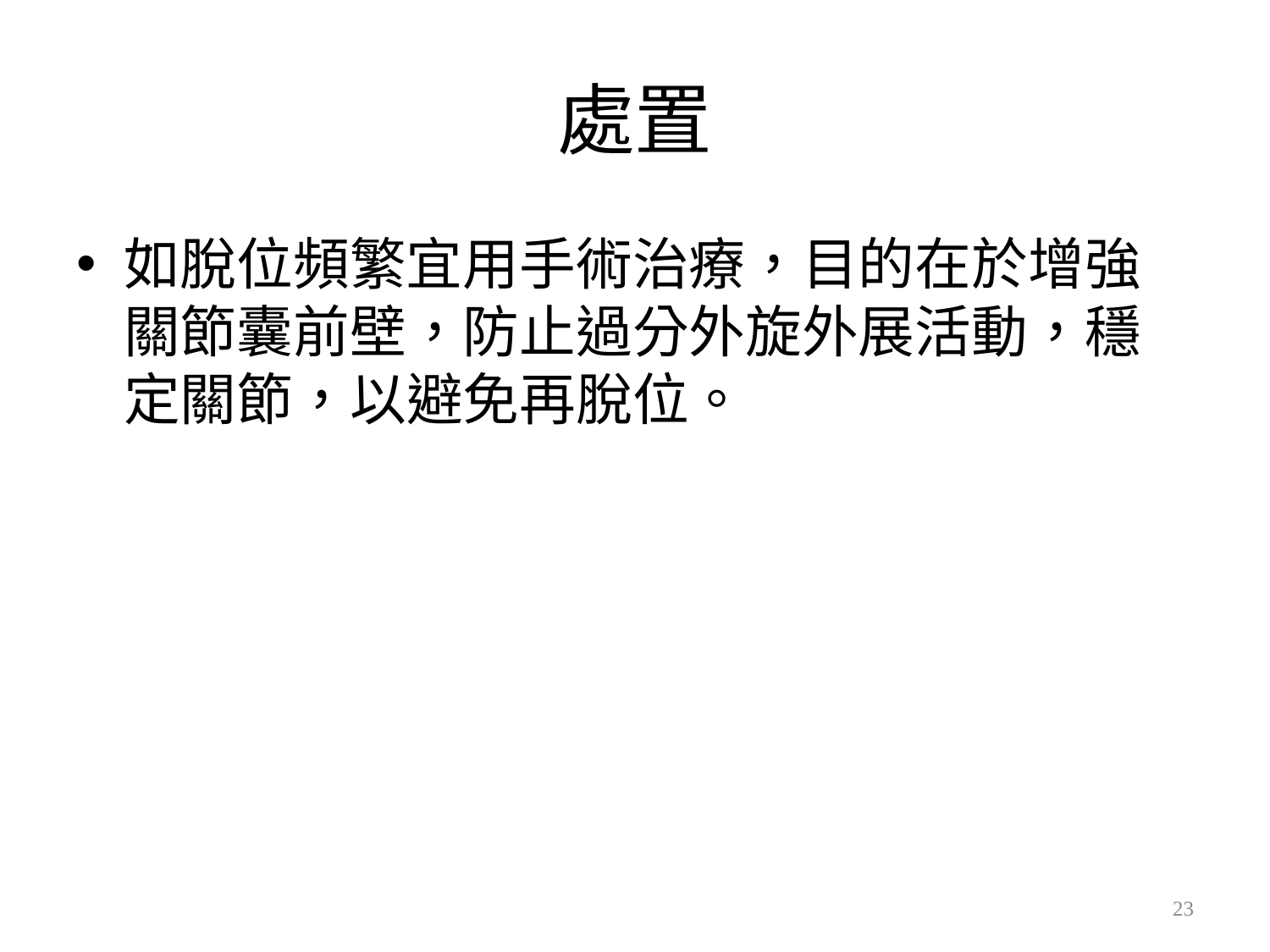

# 處置
如脫位頻繁宜用手術治療，目的在於增強關節囊前壁，防止過分外旋外展活動，穩定關節，以避免再脫位。
23